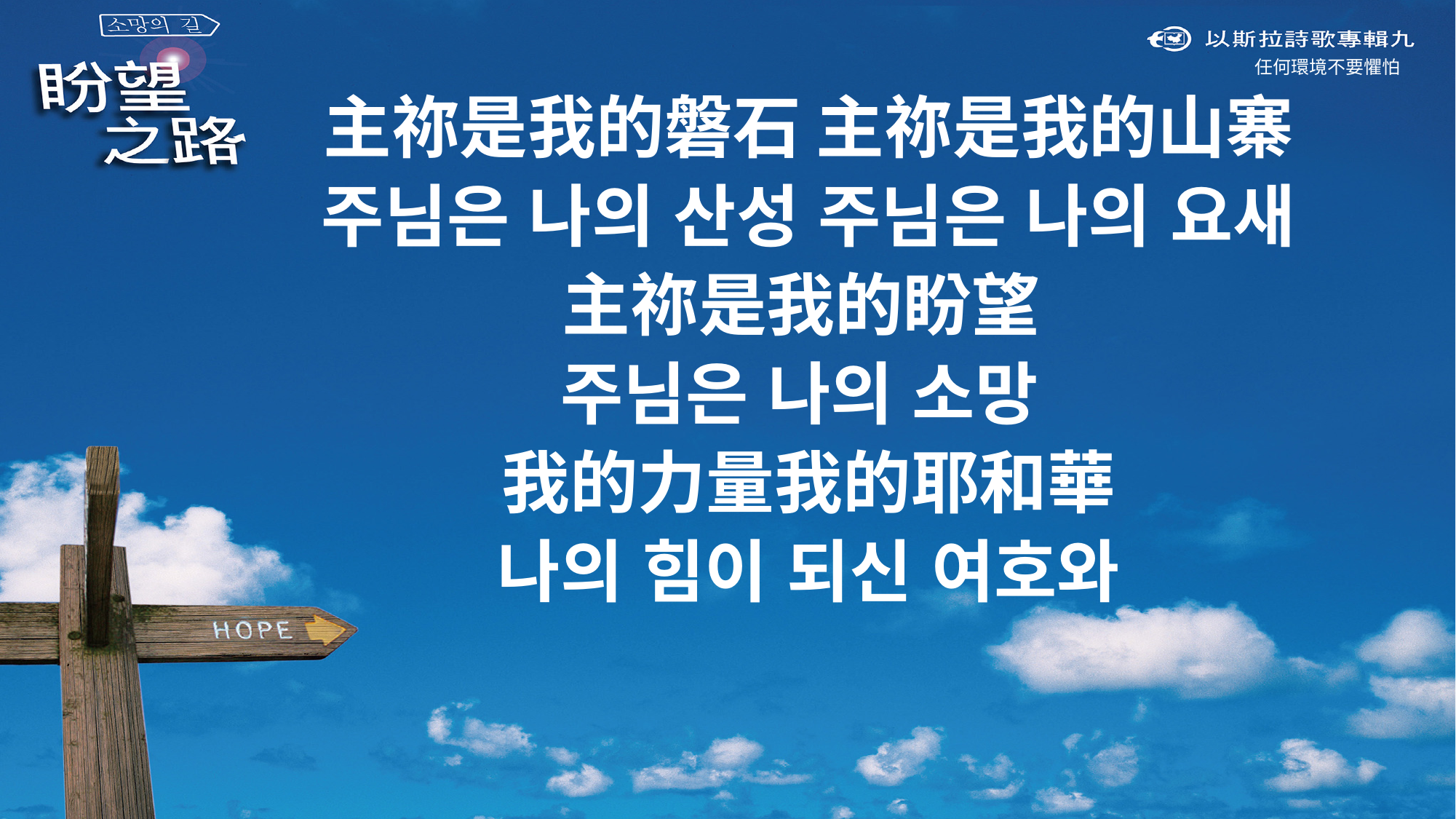

任何環境不要懼怕
主祢是我的磐石 主祢是我的山寨
주님은 나의 산성 주님은 나의 요새
主祢是我的盼望
주님은 나의 소망
我的力量我的耶和華
나의 힘이 되신 여호와